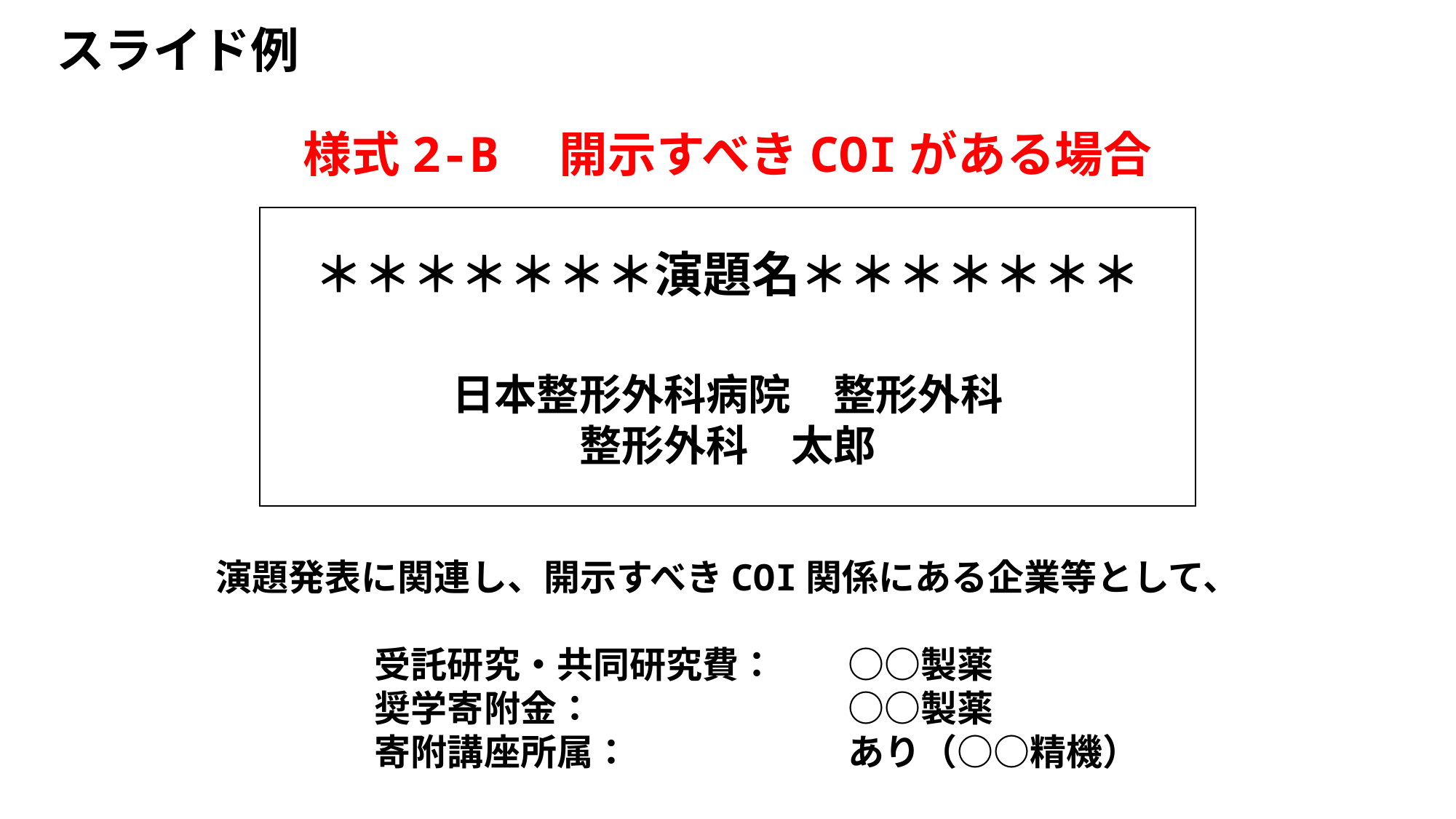

スライド例
様式2-B　開示すべきCOIがある場合
＊＊＊＊＊＊＊演題名＊＊＊＊＊＊＊

日本整形外科病院　整形外科
整形外科　太郎
演題発表に関連し、開示すべきCOI関係にある企業等として、

　　　　　　　　　　受託研究・共同研究費：　　○○製薬
　　　　　　　　　　奨学寄附金：　　　　　　　○○製薬
　　　　　　　　　　寄附講座所属：　　　　　　あり（○○精機）